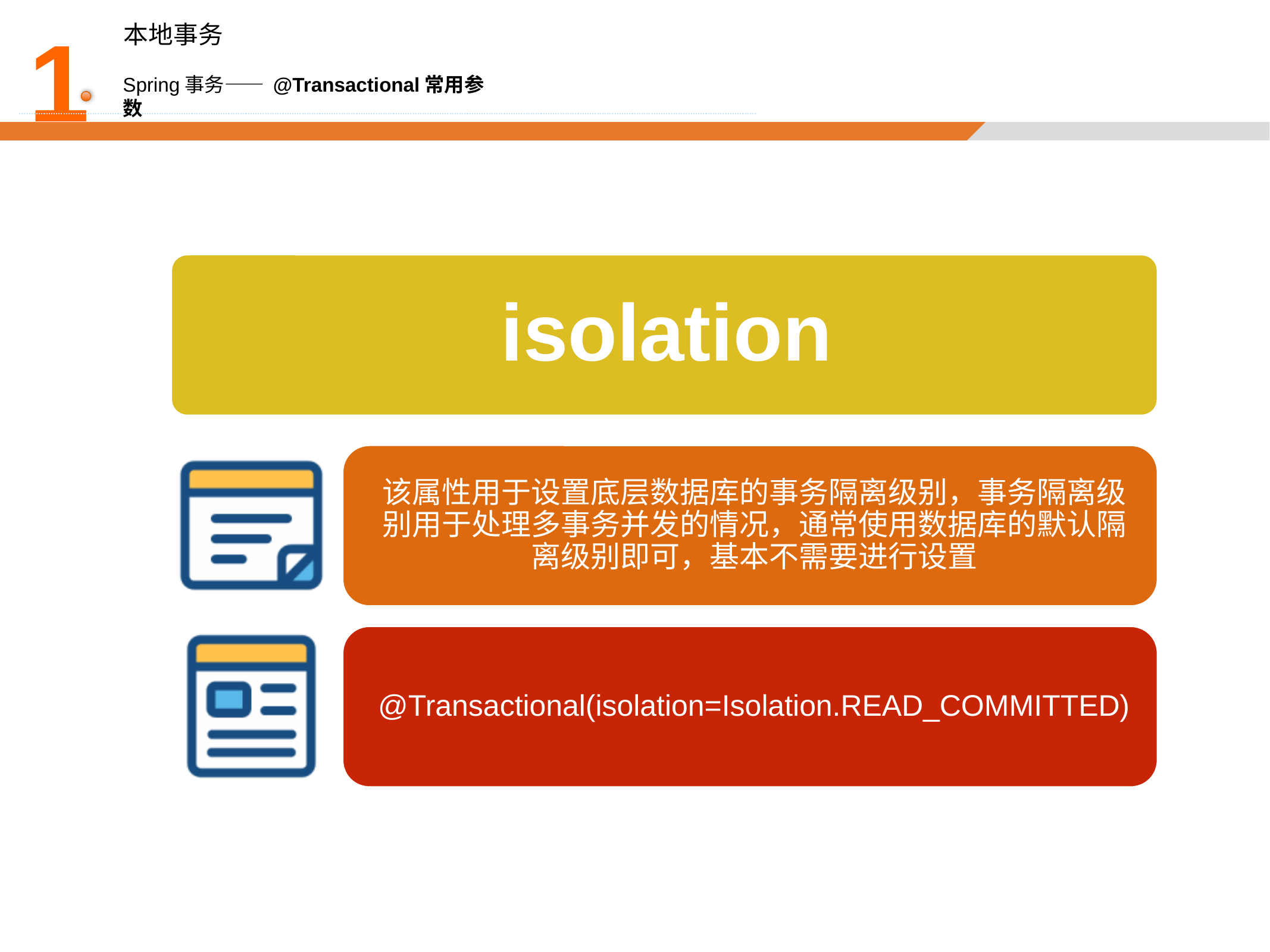

1
本地事务

Spring事务—— @Transactional常用参数
isolation
该属性用于设置底层数据库的事务隔离级别，事务隔离级别用于处理多事务并发的情况，通常使用数据库的默认隔离级别即可，基本不需要进行设置
@Transactional(isolation=Isolation.READ_COMMITTED)